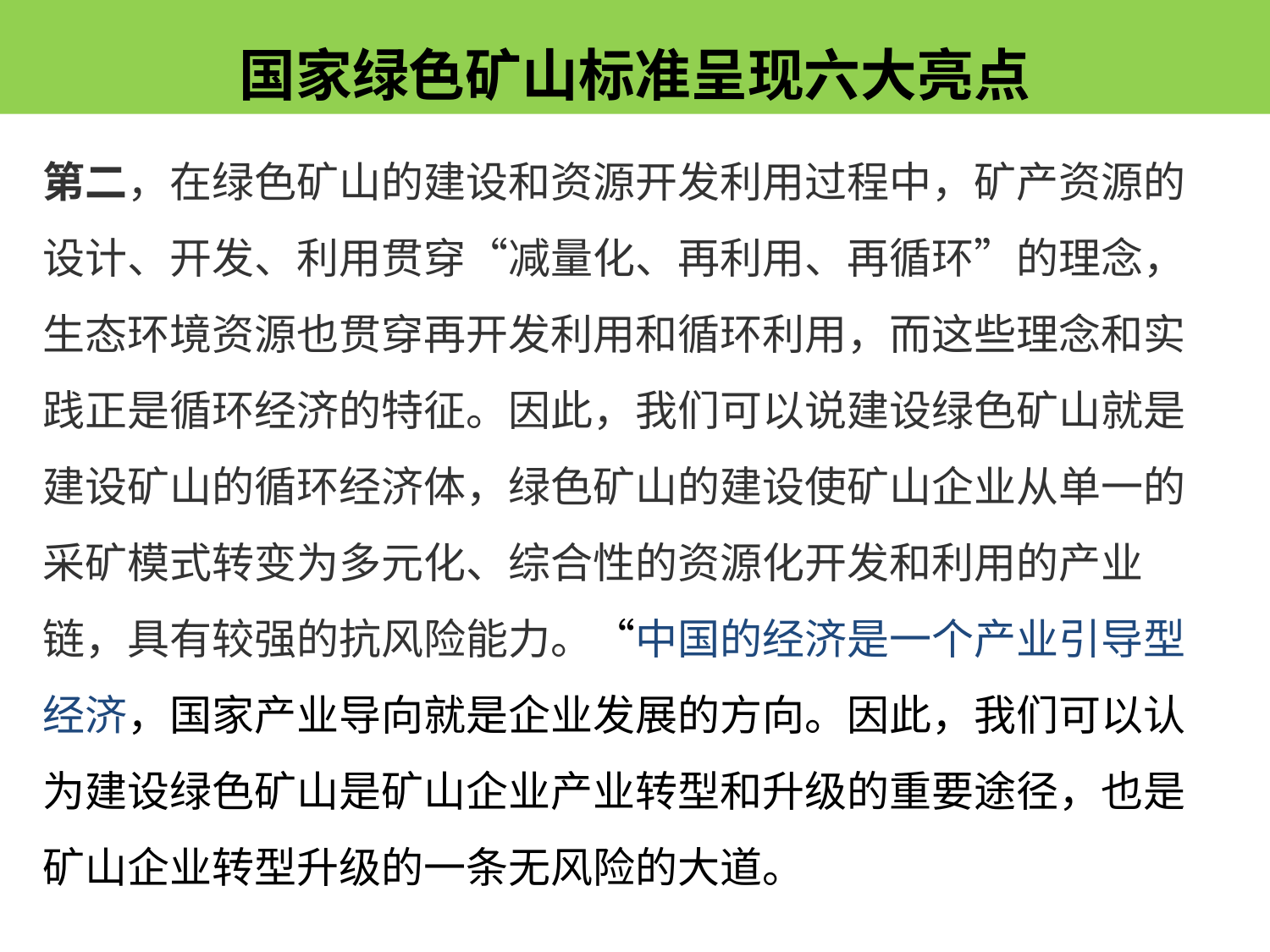

国家绿色矿山标准呈现六大亮点
第二，在绿色矿山的建设和资源开发利用过程中，矿产资源的设计、开发、利用贯穿“减量化、再利用、再循环”的理念，生态环境资源也贯穿再开发利用和循环利用，而这些理念和实践正是循环经济的特征。因此，我们可以说建设绿色矿山就是建设矿山的循环经济体，绿色矿山的建设使矿山企业从单一的采矿模式转变为多元化、综合性的资源化开发和利用的产业链，具有较强的抗风险能力。“中国的经济是一个产业引导型经济，国家产业导向就是企业发展的方向。因此，我们可以认为建设绿色矿山是矿山企业产业转型和升级的重要途径，也是矿山企业转型升级的一条无风险的大道。